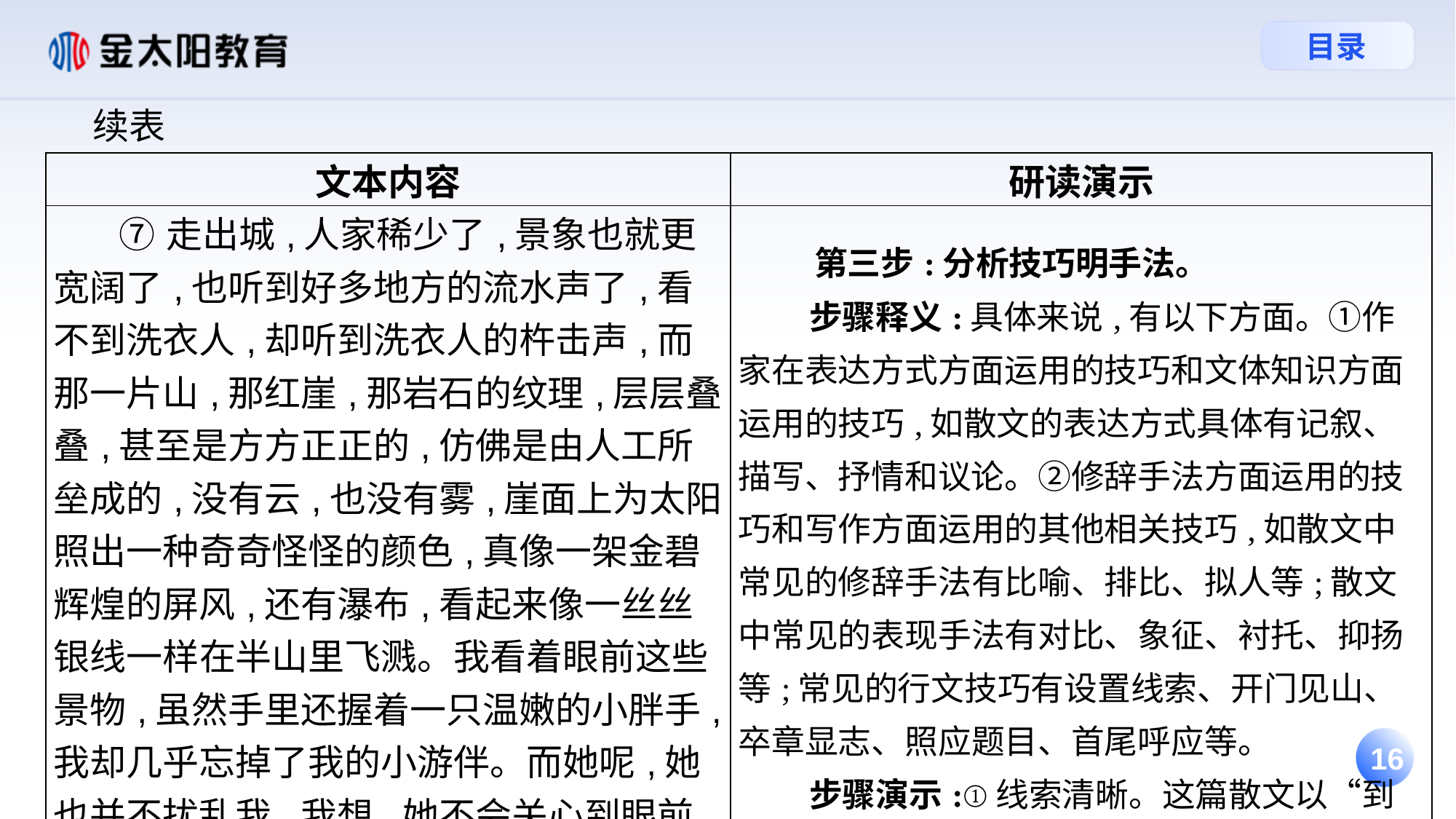

续表

| 文本内容 | 研读演示 |
| --- | --- |
| ⑦走出城,人家稀少了,景象也就更宽阔了,也听到好多地方的流水声了,看不到洗衣人,却听到洗衣人的杵击声,而那一片山,那红崖,那岩石的纹理,层层叠叠,甚至是方方正正的,仿佛是由人工所垒成的,没有云,也没有雾,崖面上为太阳照出一种奇奇怪怪的颜色,真像一架金碧辉煌的屏风,还有瀑布,看起来像一丝丝银线一样在半山里飞溅。我看着眼前这些景物,虽然手里还握着一只温嫩的小胖手,我却几乎忘掉了我的小游伴。而她呢,她也并不扰乱我,我想,她不会关心到眼前这些景物的,她心里大概只想着到橘子林去。 | 第三步:分析技巧明手法。 步骤释义:具体来说,有以下方面。①作家在表达方式方面运用的技巧和文体知识方面运用的技巧,如散文的表达方式具体有记叙、描写、抒情和议论。②修辞手法方面运用的技巧和写作方面运用的其他相关技巧,如散文中常见的修辞手法有比喻、排比、拟人等;散文中常见的表现手法有对比、象征、衬托、抑扬等;常见的行文技巧有设置线索、开门见山、卒章显志、照应题目、首尾呼应等。 步骤演示:①线索清晰。这篇散文以“到橘子林去”为线索,引出小岫父女二人去橘子林路上的所见所感,贯穿全文。 |